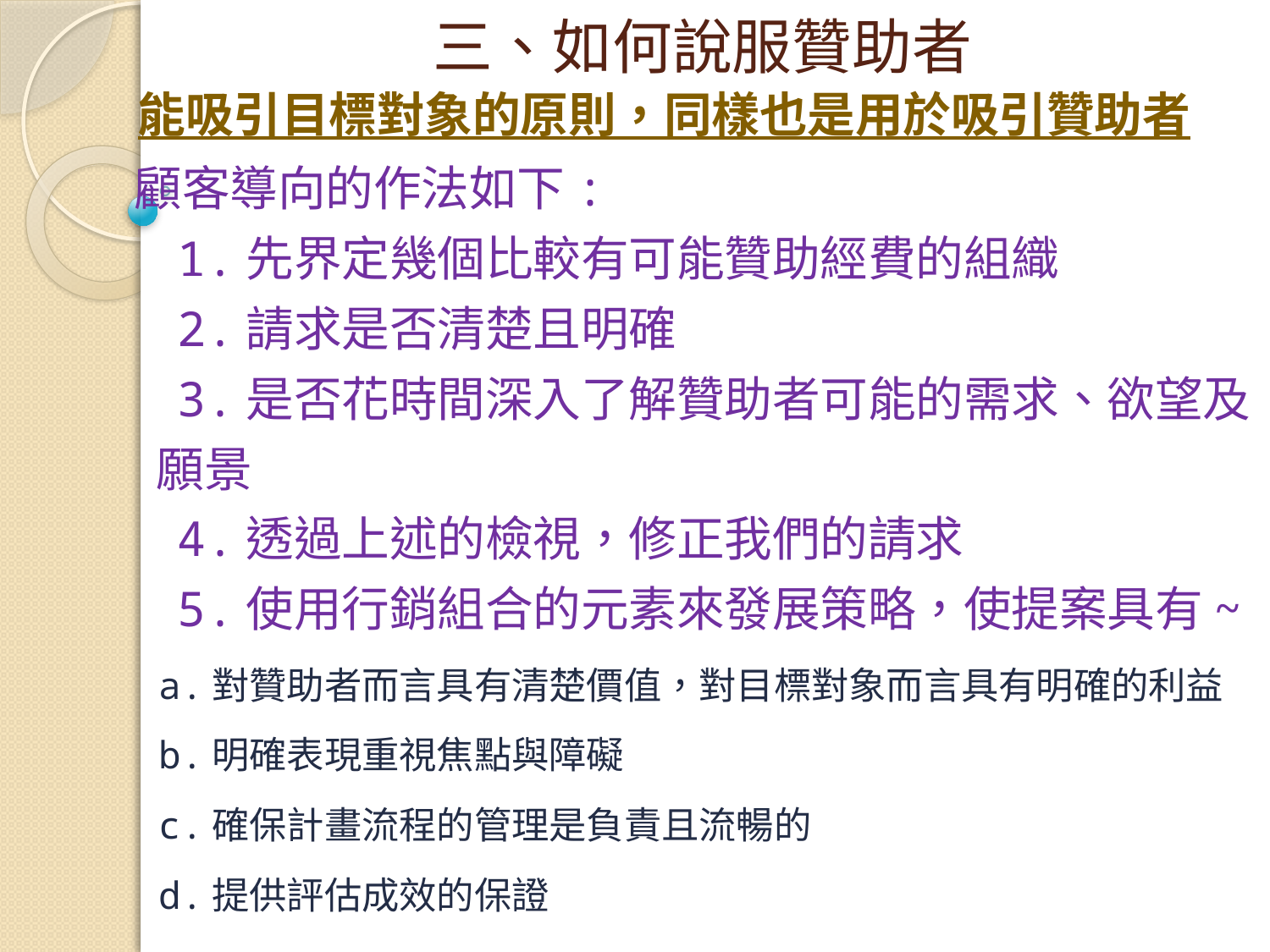

# 三、如何說服贊助者
  能吸引目標對象的原則，同樣也是用於吸引贊助者
   顧客導向的作法如下:
   1.先界定幾個比較有可能贊助經費的組織
   2.請求是否清楚且明確
   3.是否花時間深入了解贊助者可能的需求、欲望及
     願景
   4.透過上述的檢視，修正我們的請求
   5.使用行銷組合的元素來發展策略，使提案具有~
   a.對贊助者而言具有清楚價值，對目標對象而言具有明確的利益
   b.明確表現重視焦點與障礙
   c.確保計畫流程的管理是負責且流暢的
   d.提供評估成效的保證